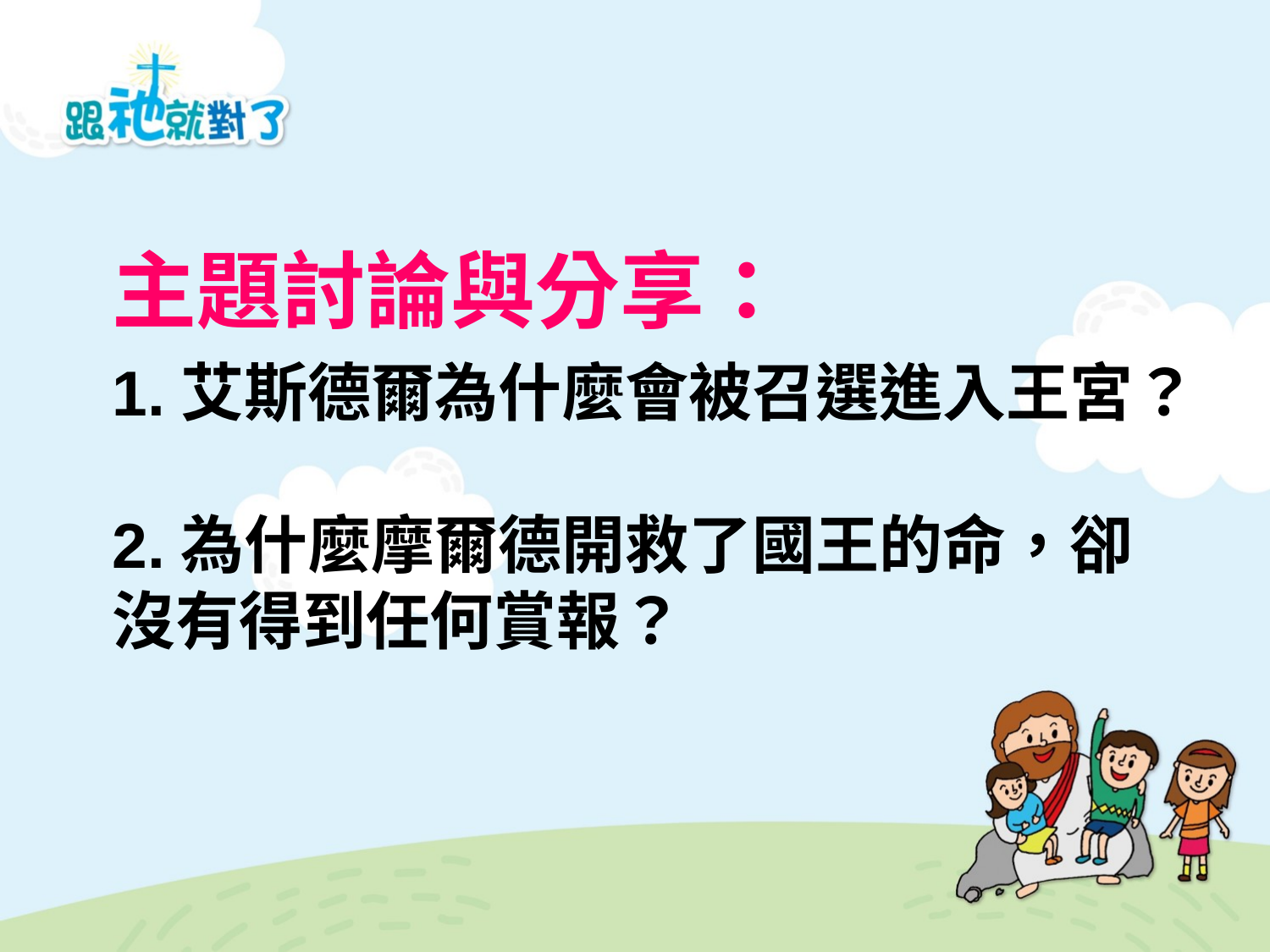

主題討論與分享：
1.艾斯德爾為什麼會被召選進入王宮？

2.為什麼摩爾德開救了國王的命，卻沒有得到任何賞報？